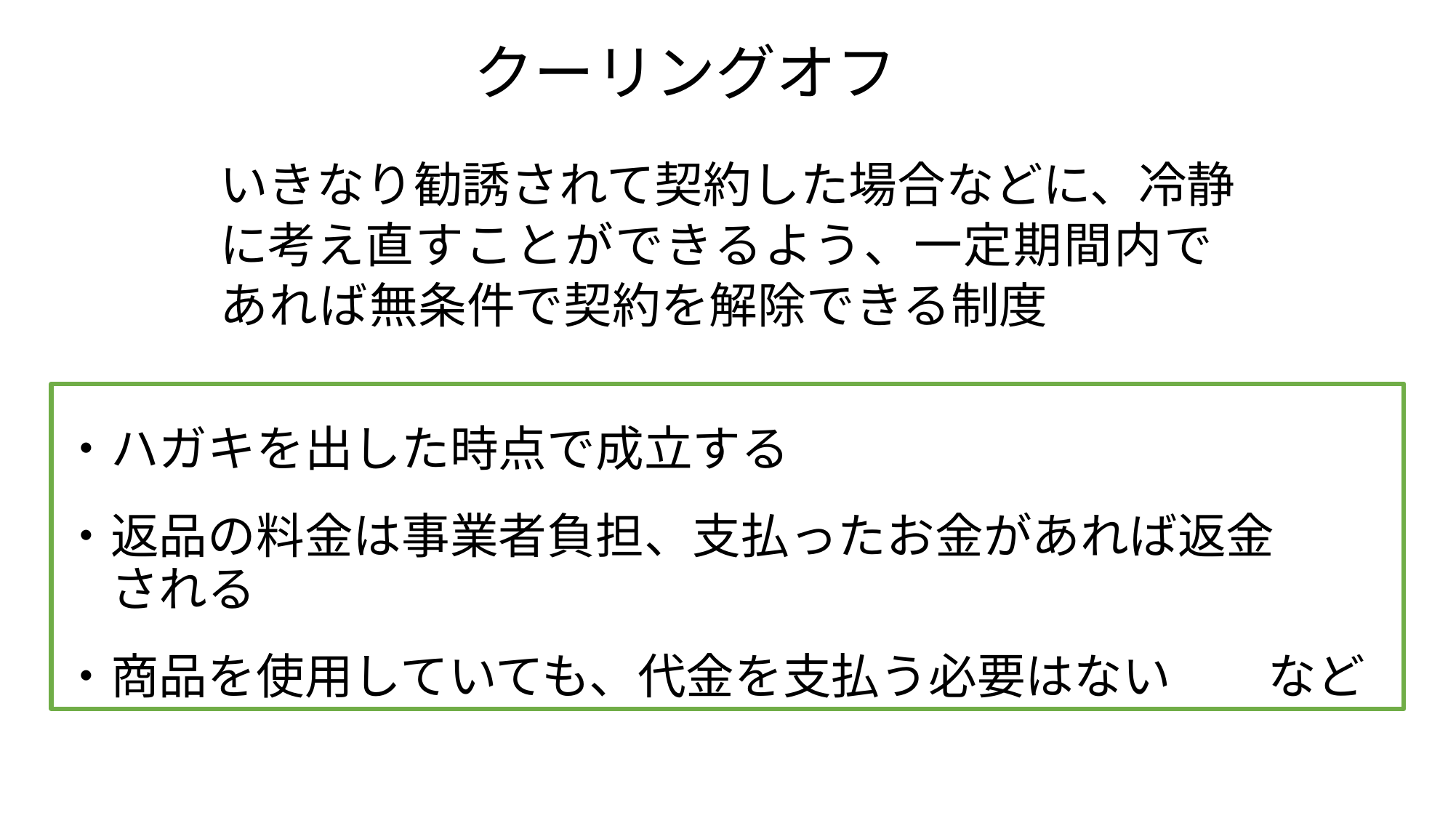

クーリングオフ
いきなり勧誘されて契約した場合などに、冷静に考え直すことができるよう、一定期間内で
あれば無条件で契約を解除できる制度
・ハガキを出した時点で成立する
・返品の料金は事業者負担、支払ったお金があれば返金
　される
・商品を使用していても、代金を支払う必要はない　　など